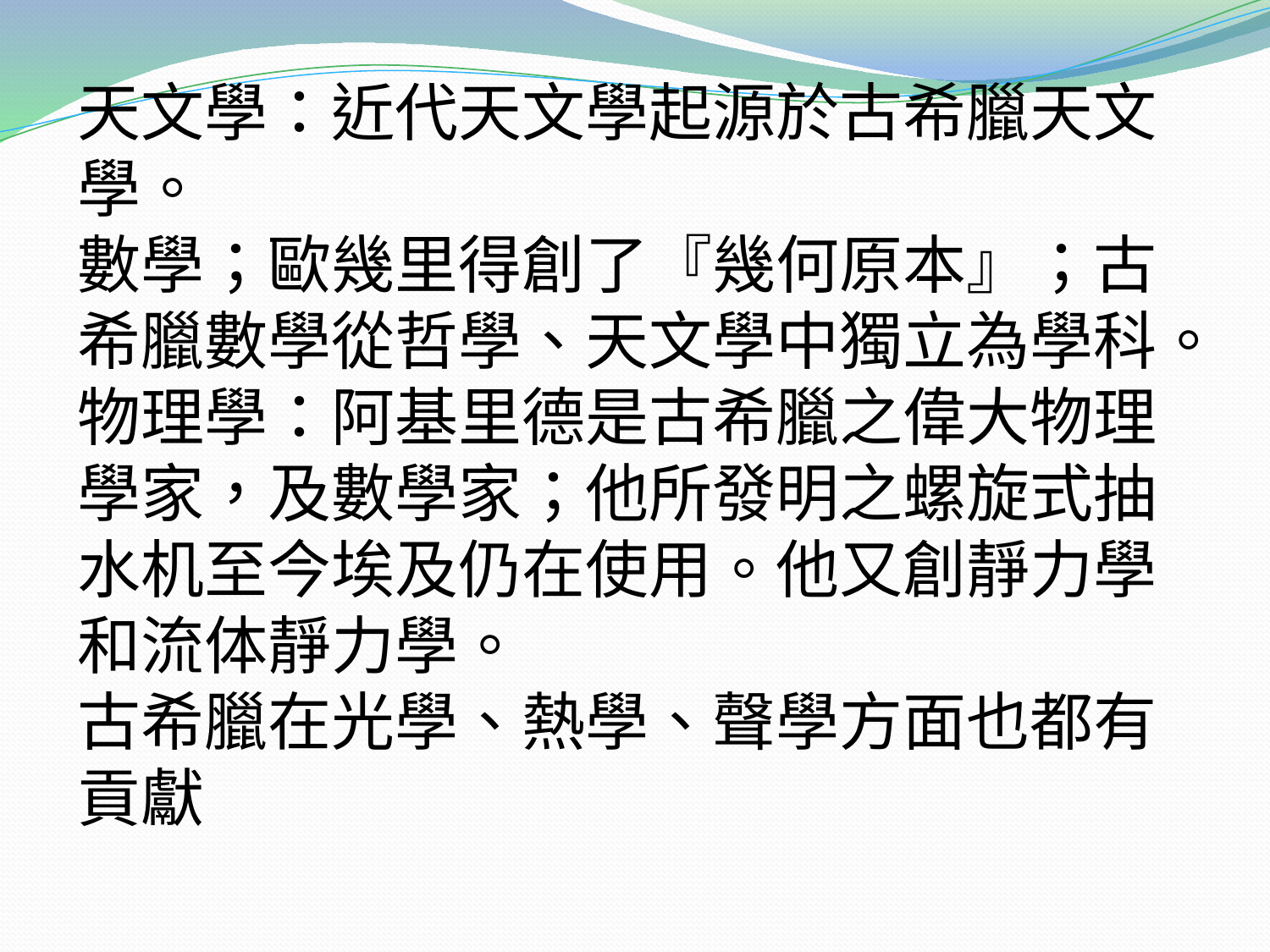

天文學：近代天文學起源於古希臘天文學。
數學；歐幾里得創了『幾何原本』；古希臘數學從哲學、天文學中獨立為學科。
物理學：阿基里德是古希臘之偉大物理學家，及數學家；他所發明之螺旋式抽水机至今埃及仍在使用。他又創靜力學和流体靜力學。
古希臘在光學、熱學、聲學方面也都有貢獻